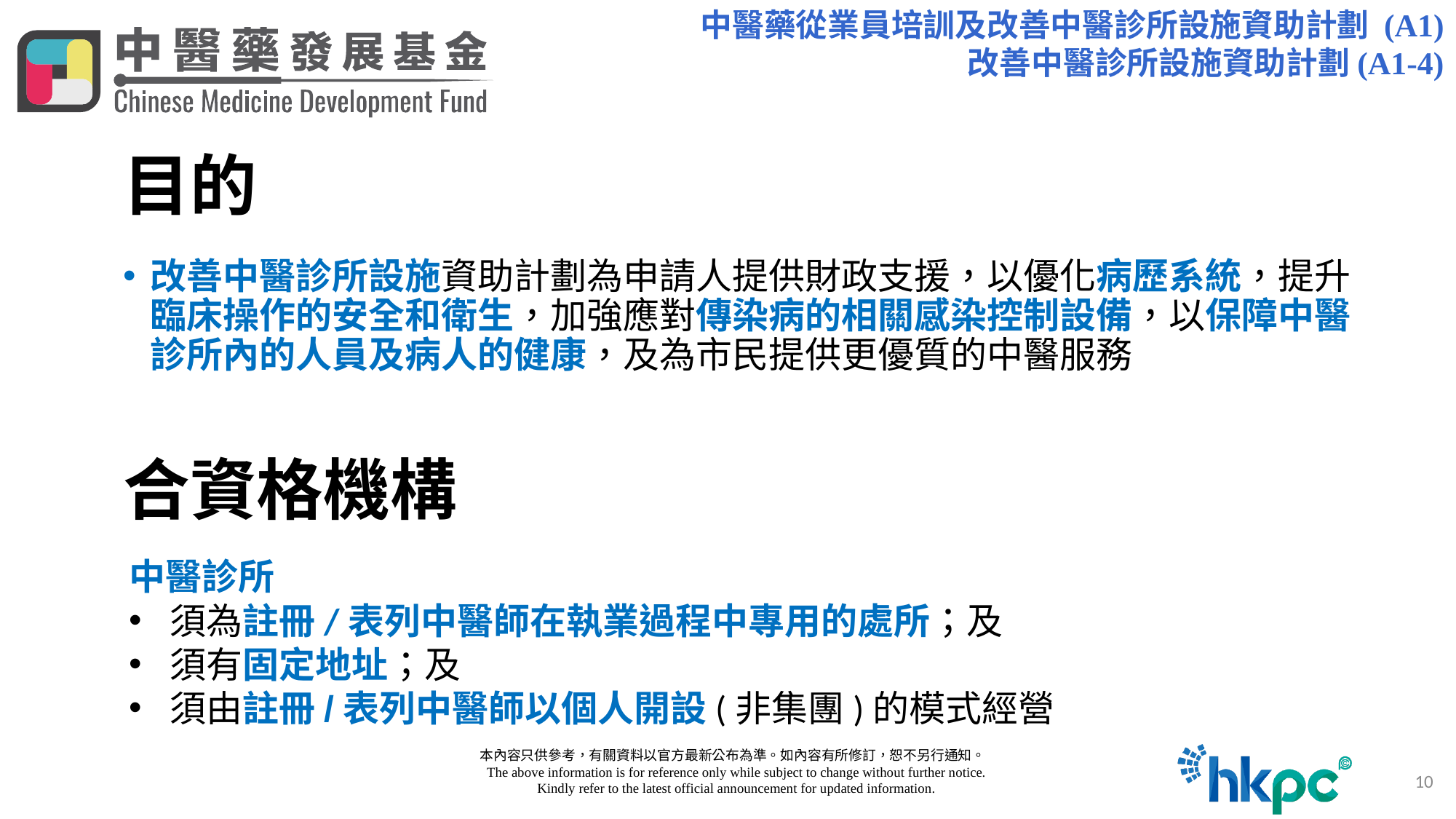

中醫藥從業員培訓及改善中醫診所設施資助計劃 (A1)
改善中醫診所設施資助計劃(A1-4)
# 目的
改善中醫診所設施資助計劃為申請人提供財政支援，以優化病歷系統，提升臨床操作的安全和衛生，加強應對傳染病的相關感染控制設備，以保障中醫診所內的人員及病人的健康，及為市民提供更優質的中醫服務
合資格機構

中醫診所
須為註冊/表列中醫師在執業過程中專用的處所；及
須有固定地址；及
須由註冊/表列中醫師以個人開設(非集團)的模式經營

  本內容只供參考，有關資料以官方最新公布為準。如內容有所修訂，恕不另行通知。
     The above information is for reference only while subject to change without further notice.
     Kindly refer to the latest official announcement for updated information.
10